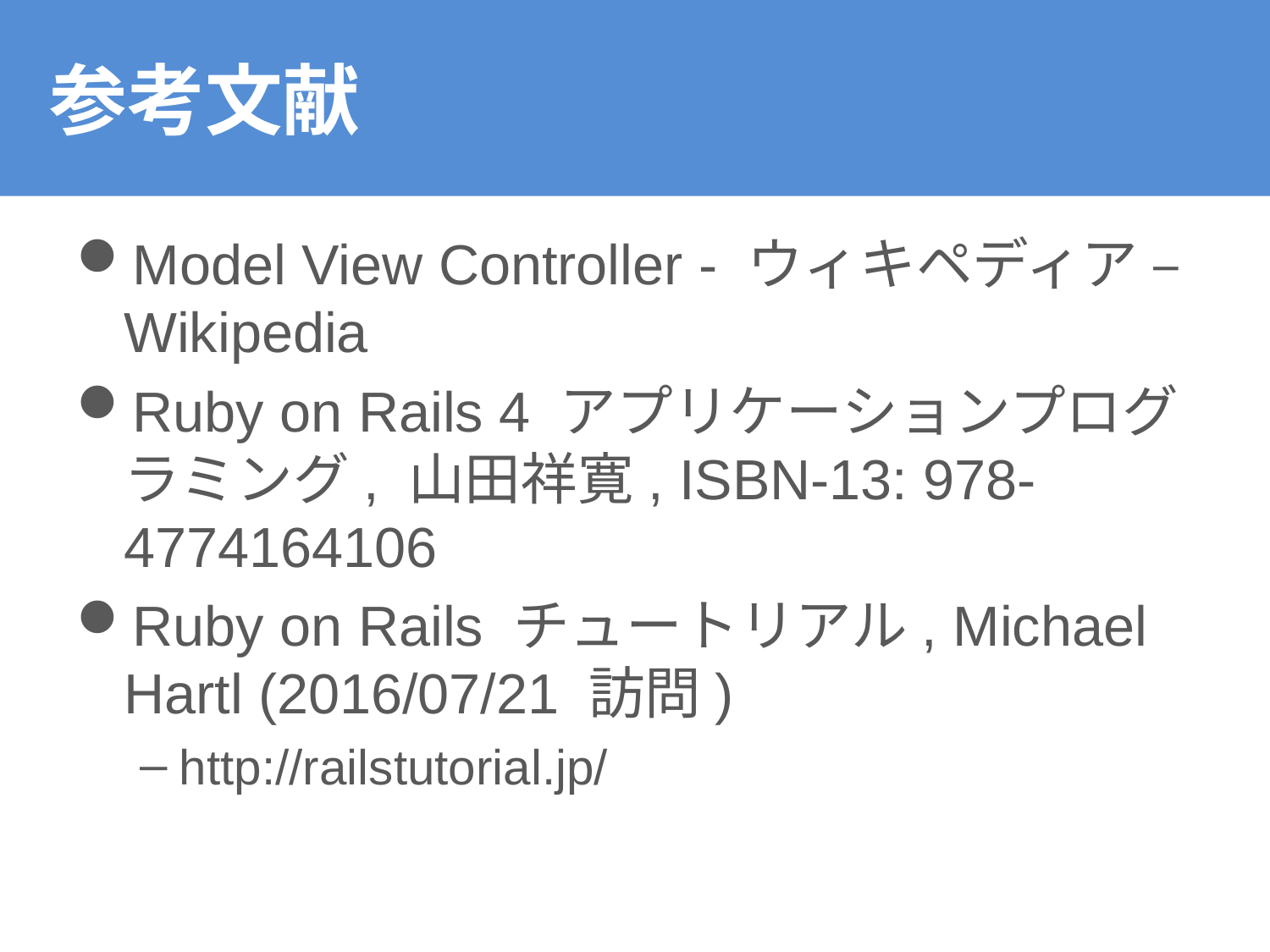

# 参考文献
Model View Controller - ウィキペディア – Wikipedia
Ruby on Rails 4 アプリケーションプログラミング, 山田祥寛, ISBN-13: 978-4774164106
Ruby on Rails チュートリアル, Michael Hartl (2016/07/21 訪問)
http://railstutorial.jp/